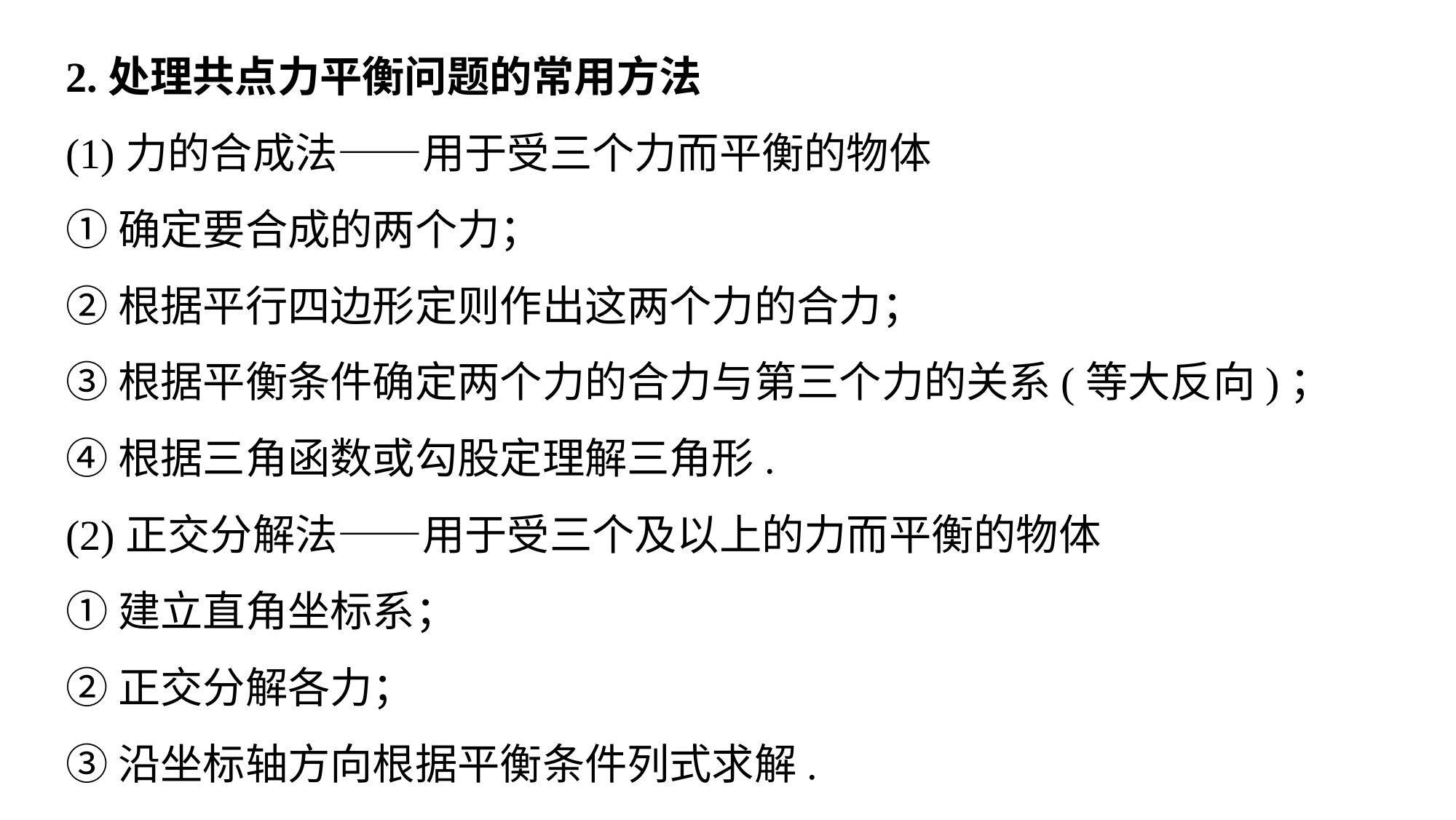

2.处理共点力平衡问题的常用方法
(1)力的合成法——用于受三个力而平衡的物体
①确定要合成的两个力；
②根据平行四边形定则作出这两个力的合力；
③根据平衡条件确定两个力的合力与第三个力的关系(等大反向)；
④根据三角函数或勾股定理解三角形.
(2)正交分解法——用于受三个及以上的力而平衡的物体
①建立直角坐标系；
②正交分解各力；
③沿坐标轴方向根据平衡条件列式求解.